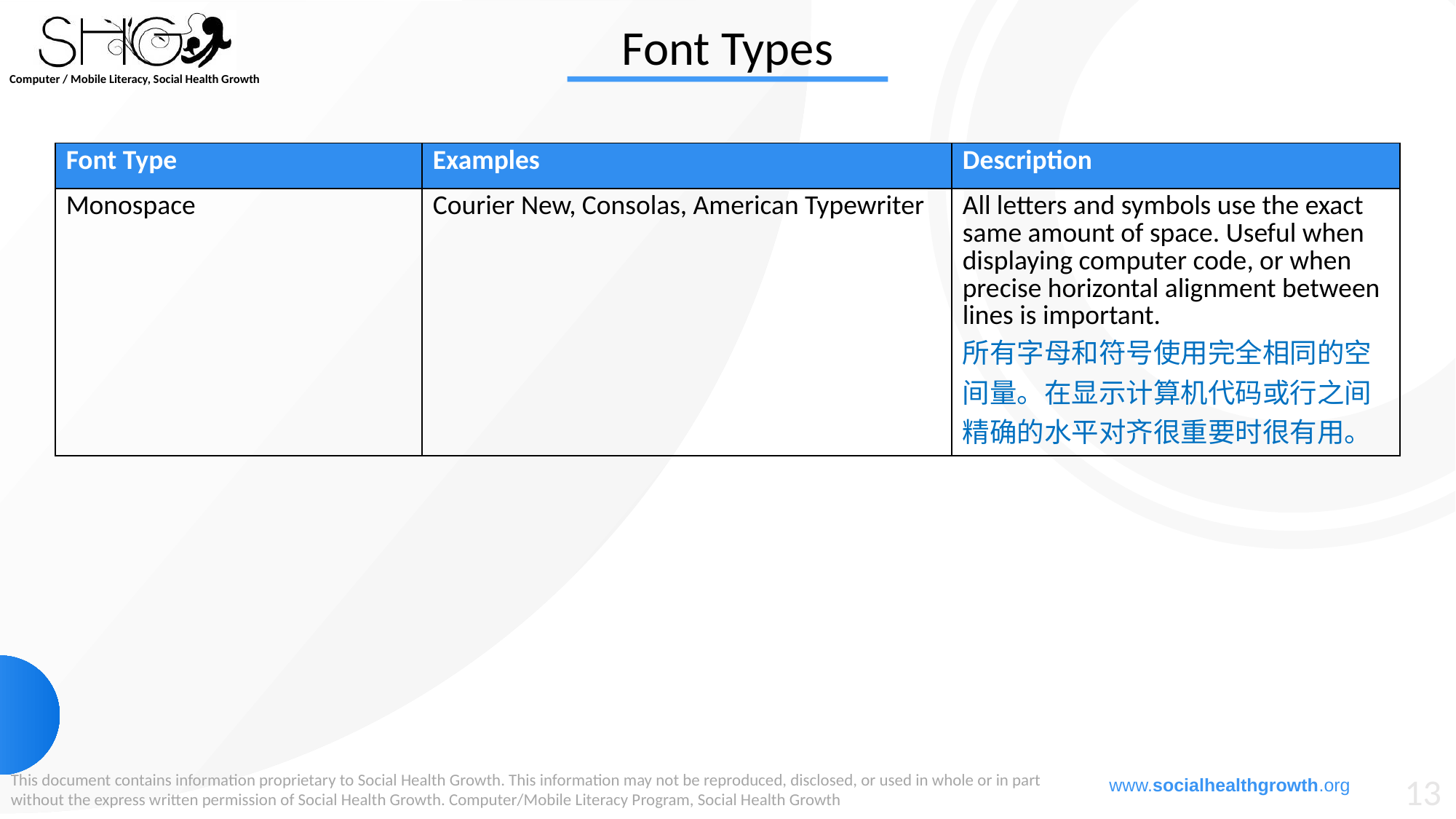

Font Types
| Font Type | Examples | Description |
| --- | --- | --- |
| Monospace | Courier New, Consolas, American Typewriter | All letters and symbols use the exact same amount of space. Useful when displaying computer code, or when precise horizontal alignment between lines is important. 所有字母和符号使用完全相同的空间量。在显示计算机代码或行之间精确的水平对齐很重要时很有用。 |